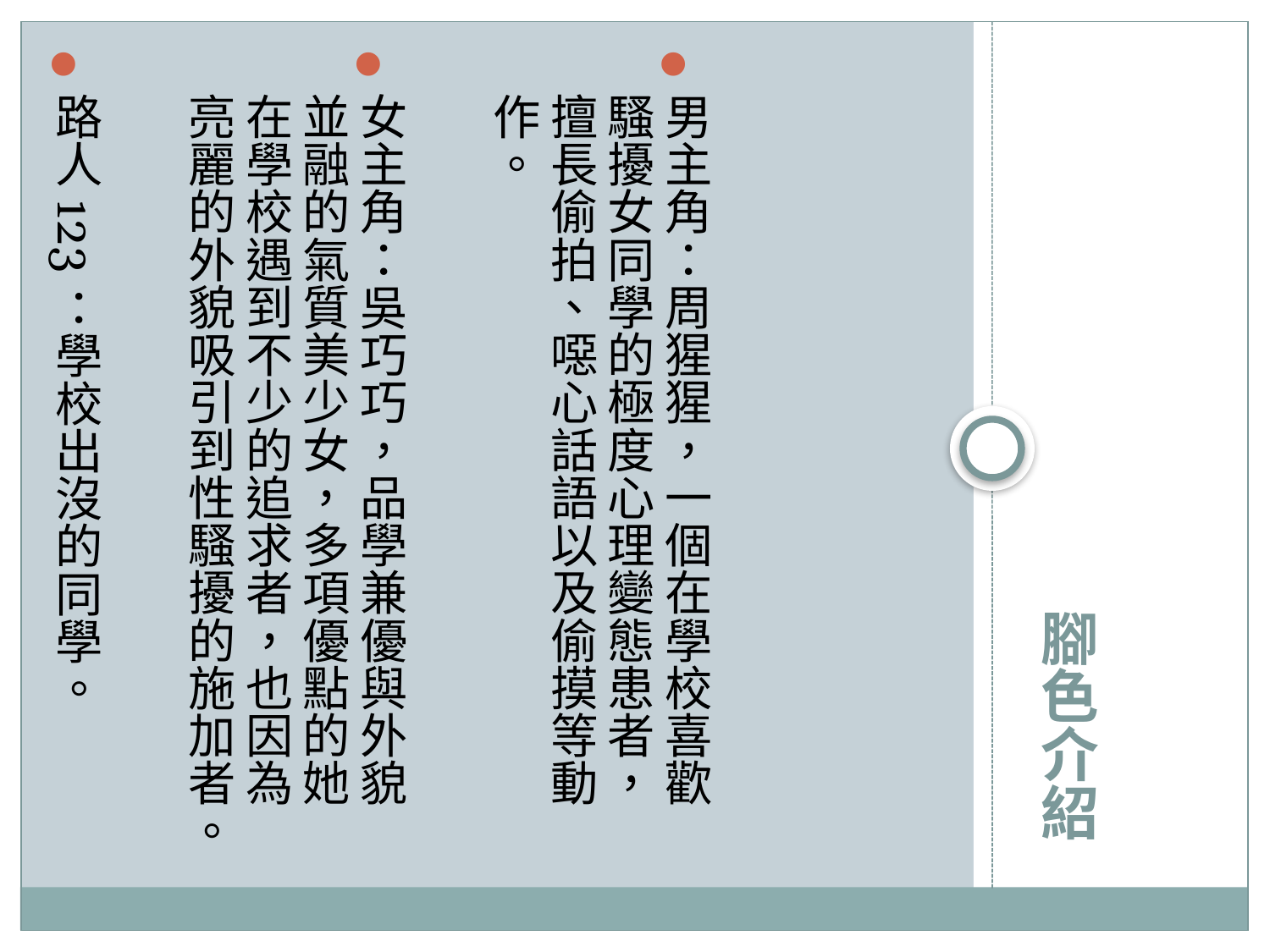

男主角：周猩猩，一個在學校喜歡騷擾女同學的極度心理變態患者，擅長偷拍、噁心話語以及偷摸等動作。

女主角：吳巧巧，品學兼優與外貌並融的氣質美少女，多項優點的她在學校遇到不少的追求者，也因為亮麗的外貌吸引到性騷擾的施加者。

路人123：學校出沒的同學。
# 腳色介紹